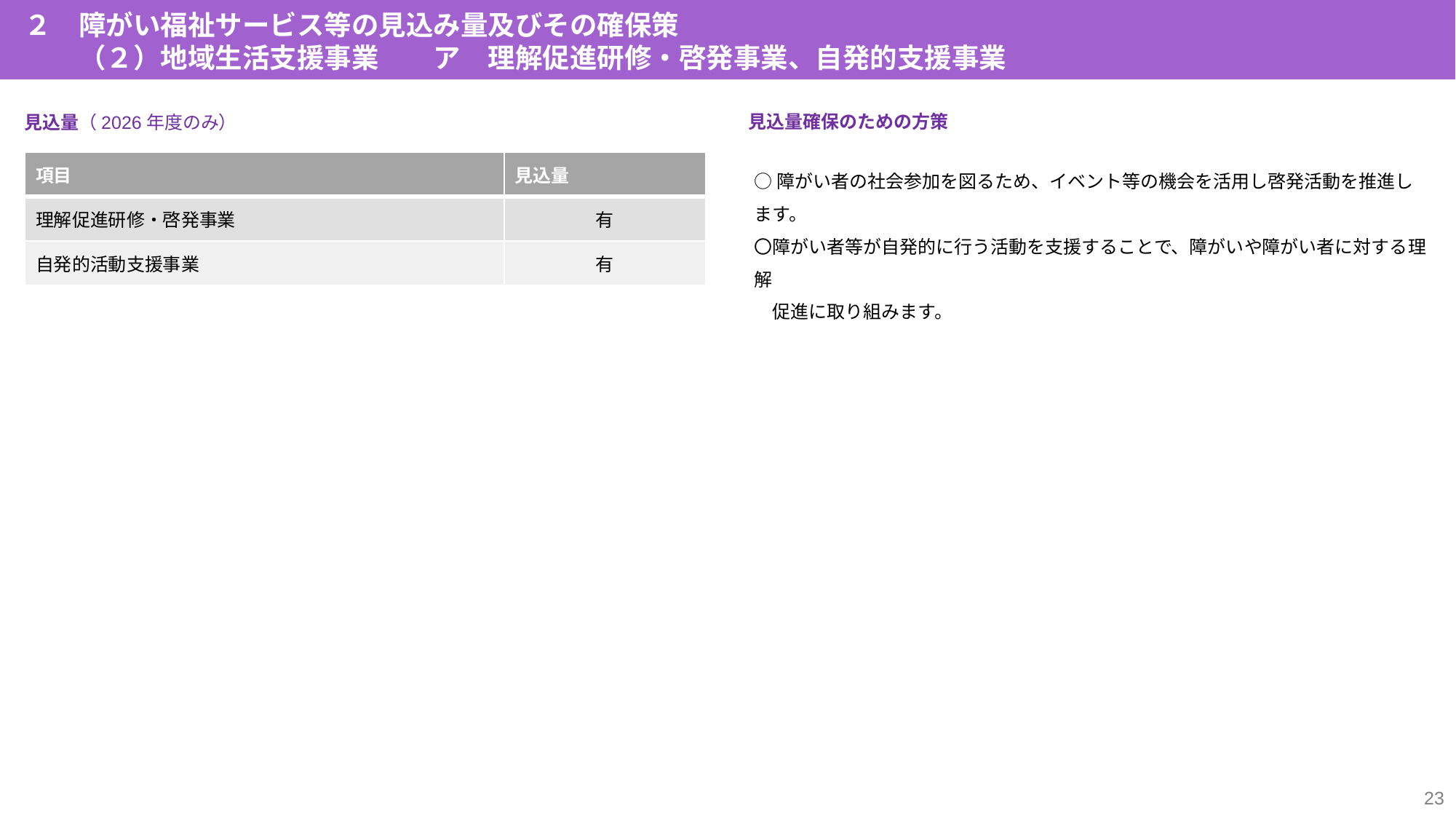

２　障がい福祉サービス等の見込み量及びその確保策
　　（２）地域生活支援事業　　ア　理解促進研修・啓発事業、自発的支援事業
見込量確保のための方策
見込量（2026年度のみ）
| 項目 | 見込量 |
| --- | --- |
| 理解促進研修・啓発事業 | 有 |
| 自発的活動支援事業 | 有 |
○障がい者の社会参加を図るため、イベント等の機会を活用し啓発活動を推進します。
〇障がい者等が自発的に行う活動を支援することで、障がいや障がい者に対する理解
　促進に取り組みます。
23